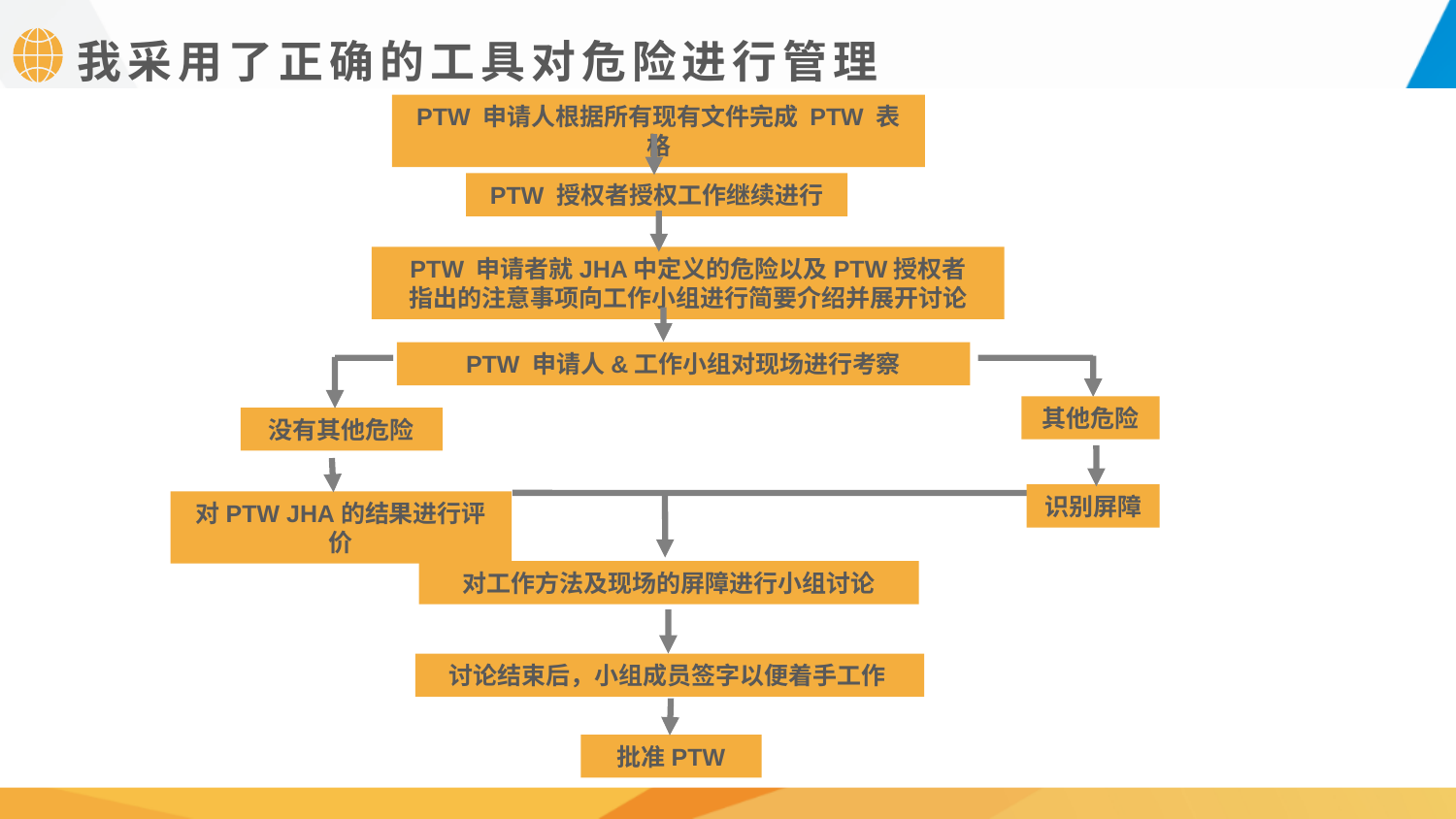

我采用了正确的工具对危险进行管理

PTW 申请人根据所有现有文件完成 PTW 表格

PTW 授权者授权工作继续进行

PTW 申请者就JHA中定义的危险以及PTW授权者
指出的注意事项向工作小组进行简要介绍并展开讨论

PTW 申请人&工作小组对现场进行考察

其他危险
没有其他危险

识别屏障
对PTW JHA的结果进行评价

对工作方法及现场的屏障进行小组讨论

讨论结束后，小组成员签字以便着手工作

批准PTW